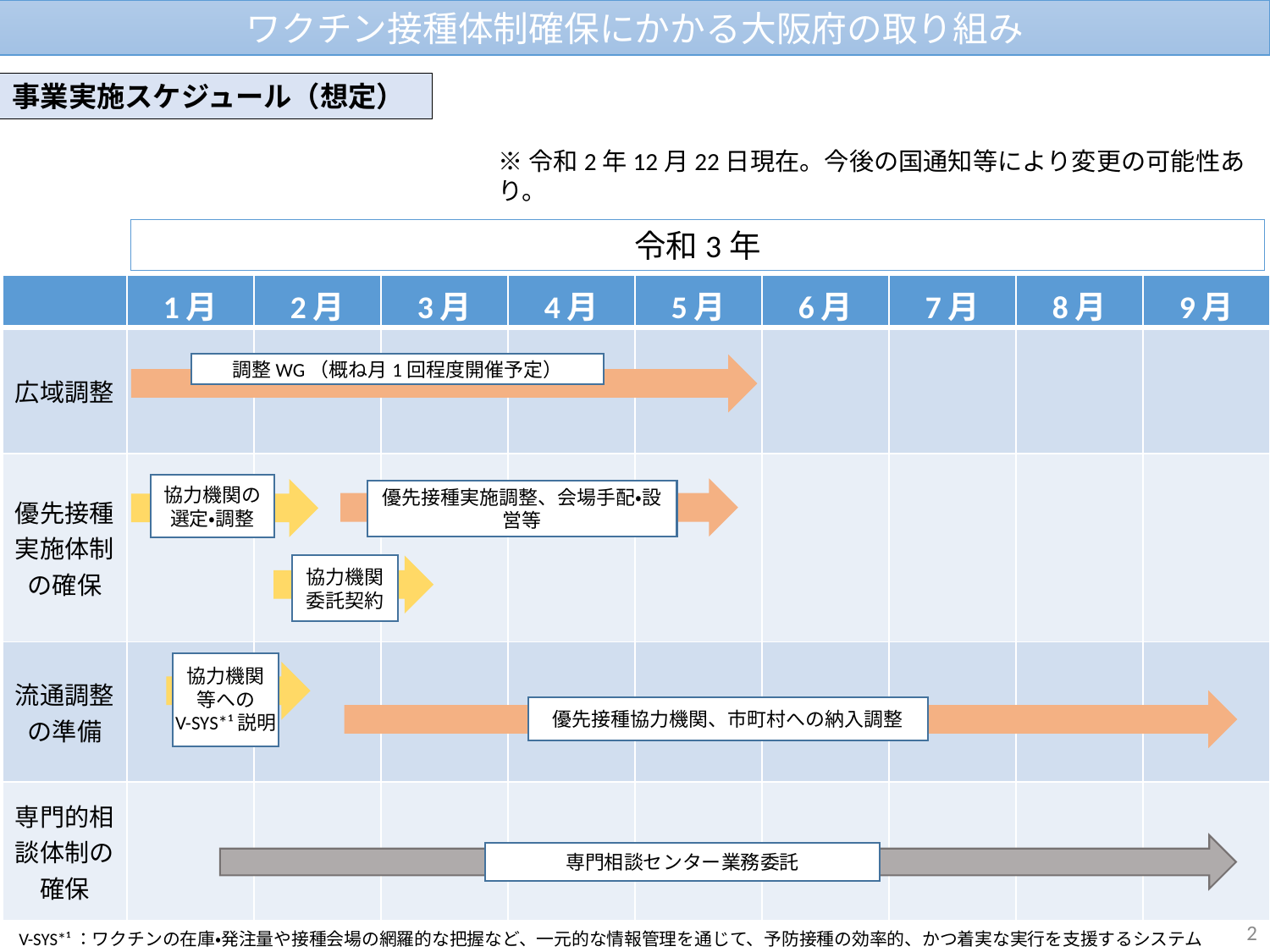

ワクチン接種体制確保にかかる大阪府の取り組み
事業実施スケジュール（想定）
※令和2年12月22日現在。今後の国通知等により変更の可能性あり。
令和3年
調整WG（概ね月1回程度開催予定）

協力機関の選定・調整
優先接種実施調整、会場手配・設営等

協力機関委託契約

協力機関
等への
V-SYS*¹説明

優先接種協力機関、市町村への納入調整

専門相談センター業務委託
|  | 1月 | 2月 | 3月 | 4月 | 5月 | 6月 | 7月 | 8月 | 9月 |
| --- | --- | --- | --- | --- | --- | --- | --- | --- | --- |
| 広域調整 |  |  |  |  |  |  |  |  |  |
| 優先接種実施体制の確保 |  |  |  |  |  |  |  |  |  |
| 流通調整の準備 |  |  |  |  |  |  |  |  |  |
| 専門的相談体制の確保 |  |  |  |  |  |  |  |  |  |
2
V-SYS*¹：ワクチンの在庫・発注量や接種会場の網羅的な把握など、一元的な情報管理を通じて、予防接種の効率的、かつ着実な実行を支援するシステム